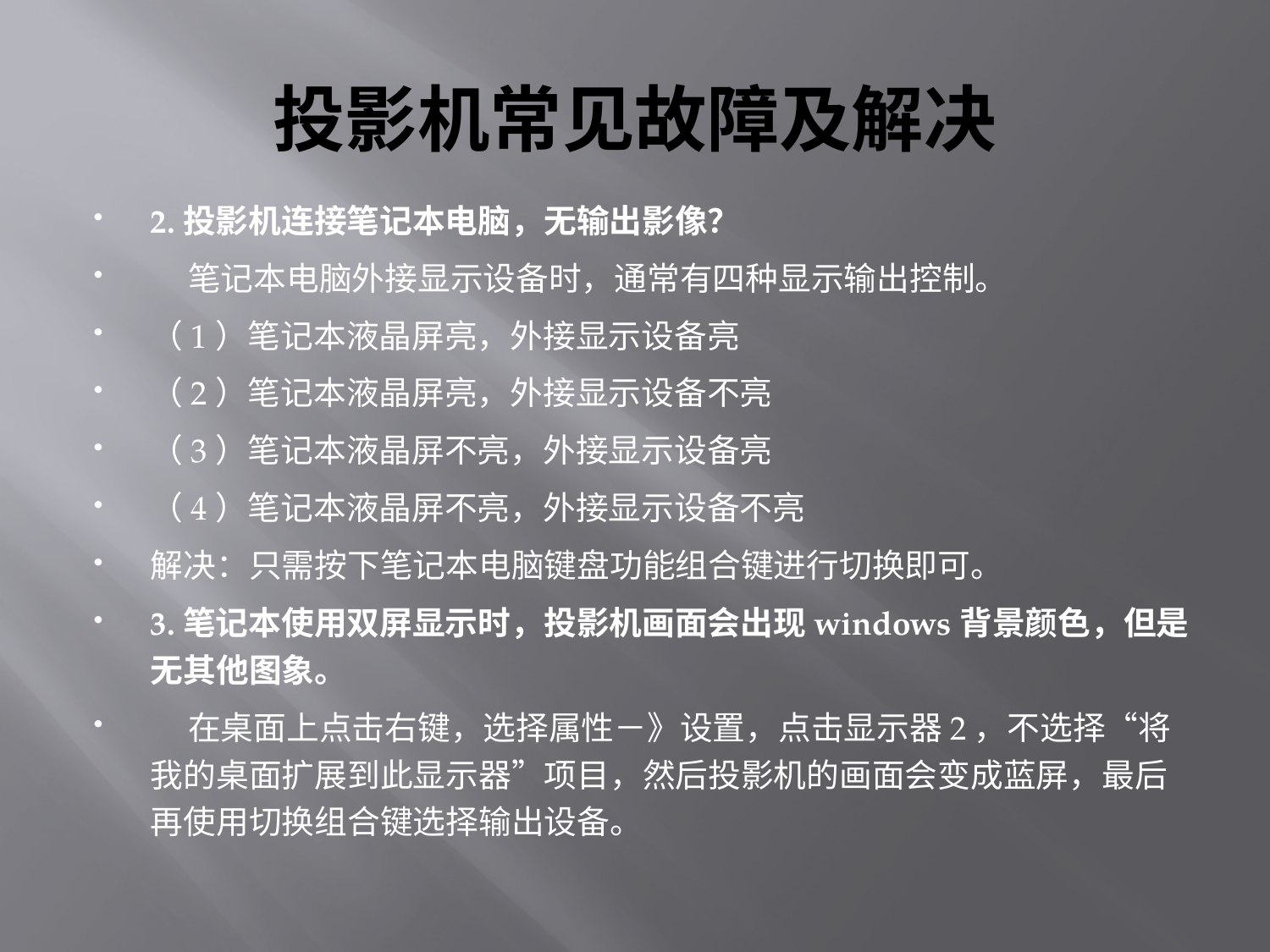

# 投影机常见故障及解决
2.投影机连接笔记本电脑，无输出影像？
    笔记本电脑外接显示设备时，通常有四种显示输出控制。
（1）笔记本液晶屏亮，外接显示设备亮
（2）笔记本液晶屏亮，外接显示设备不亮
（3）笔记本液晶屏不亮，外接显示设备亮
（4）笔记本液晶屏不亮，外接显示设备不亮
解决：只需按下笔记本电脑键盘功能组合键进行切换即可。
3.笔记本使用双屏显示时，投影机画面会出现windows背景颜色，但是无其他图象。
    在桌面上点击右键，选择属性－》设置，点击显示器2，不选择“将我的桌面扩展到此显示器”项目，然后投影机的画面会变成蓝屏，最后再使用切换组合键选择输出设备。